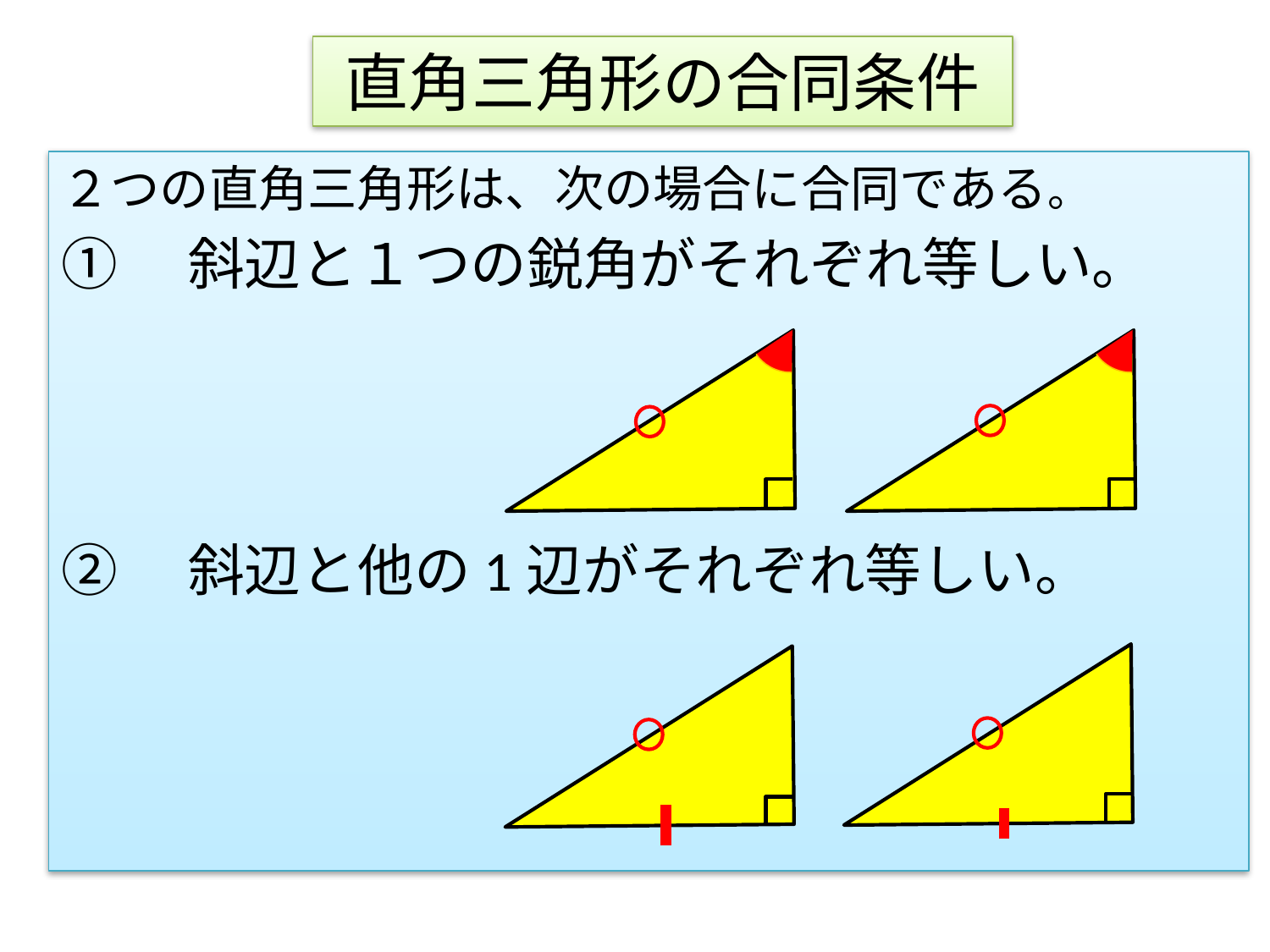

# 直角三角形の合同条件
２つの直角三角形は、次の場合に合同である。
①　斜辺と１つの鋭角がそれぞれ等しい。

②　斜辺と他の1辺がそれぞれ等しい。